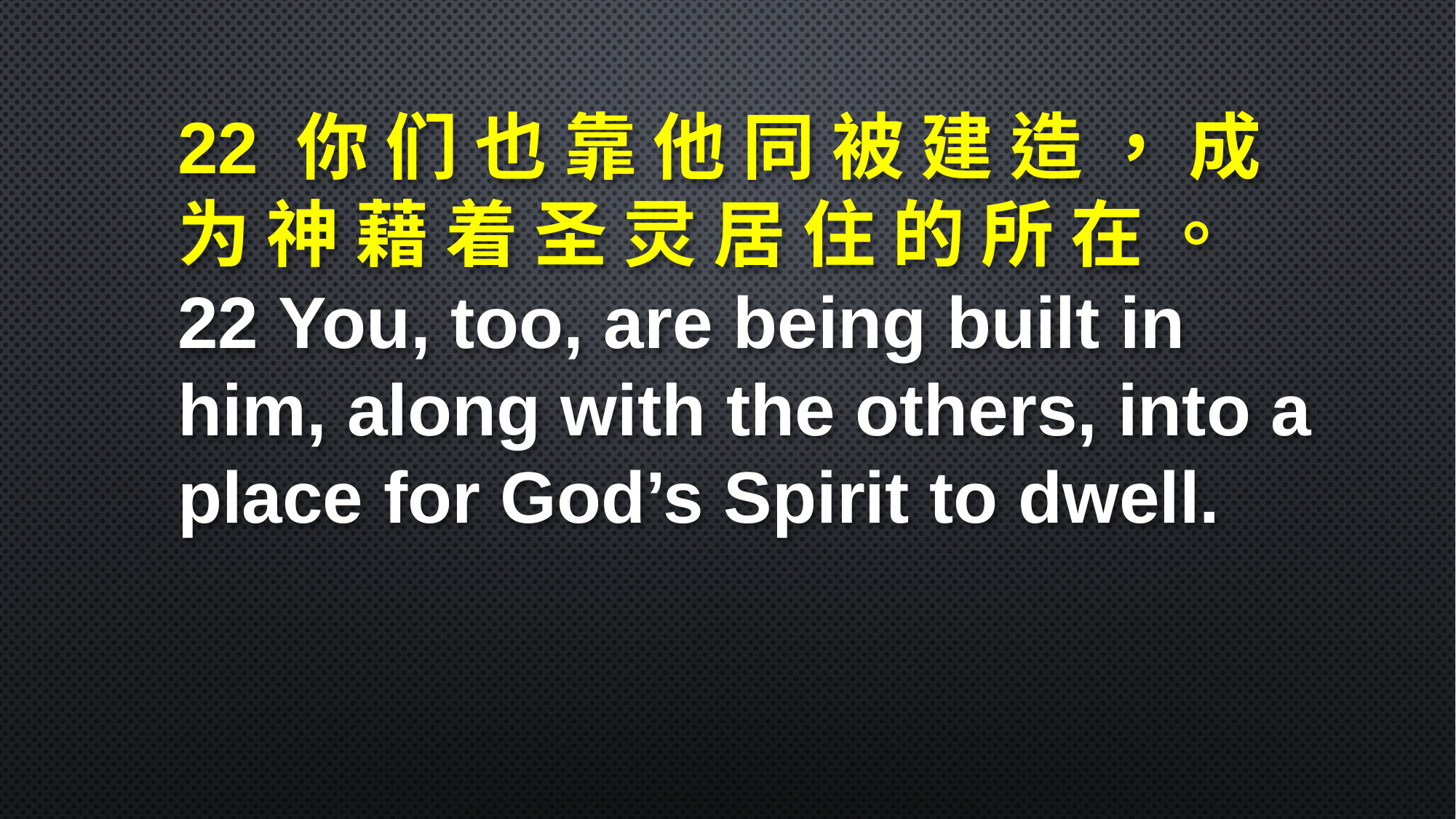

22 你 们 也 靠 他 同 被 建 造 ， 成 为 神 藉 着 圣 灵 居 住 的 所 在 。 22 You, too, are being built in him, along with the others, into a place for God’s Spirit to dwell.